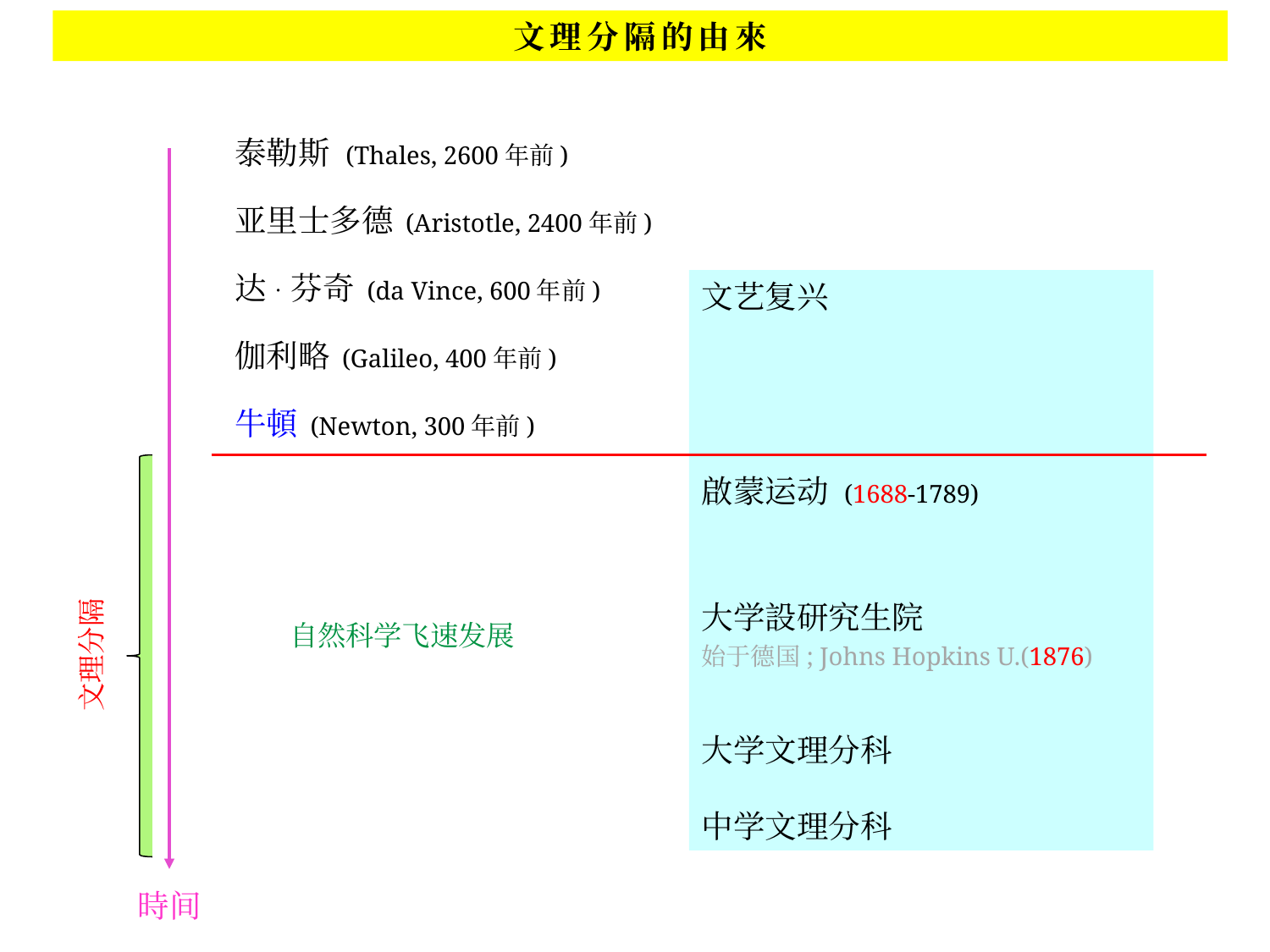

文理分隔的由來
泰勒斯 (Thales, 2600年前)

亚里士多德 (Aristotle, 2400年前)

达•芬奇 (da Vince, 600年前)

伽利略 (Galileo, 400年前)

牛頓 (Newton, 300年前)

文艺复兴

啟蒙运动 (1688-1789)

大学設研究生院
始于德国; Johns Hopkins U.(1876)

大学文理分科

中学文理分科

自然科学飞速发展
文理分隔
時间